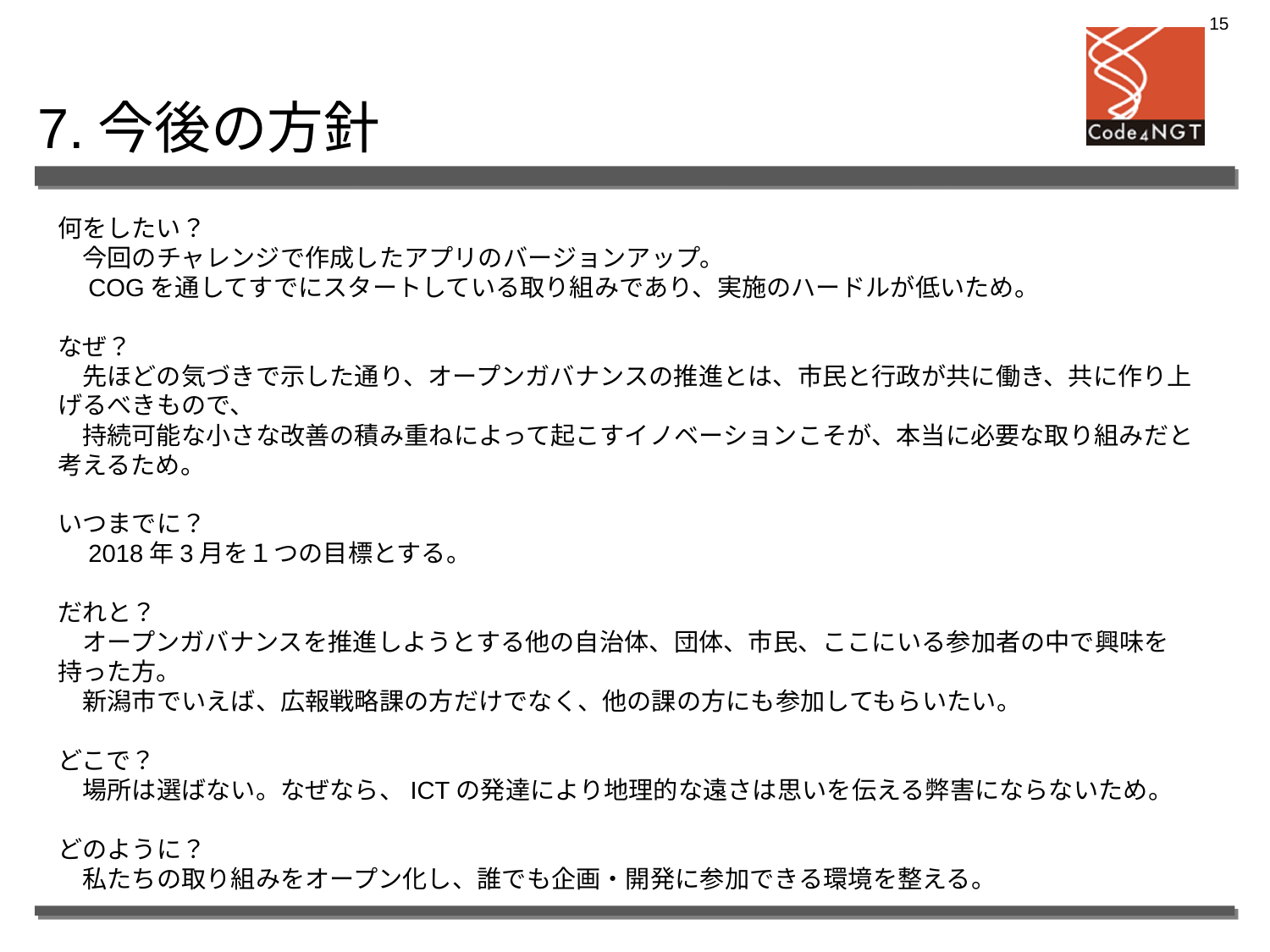

15
7.今後の方針
何をしたい？
　今回のチャレンジで作成したアプリのバージョンアップ。
　COGを通してすでにスタートしている取り組みであり、実施のハードルが低いため。

なぜ？
　先ほどの気づきで示した通り、オープンガバナンスの推進とは、市民と行政が共に働き、共に作り上げるべきもので、
　持続可能な小さな改善の積み重ねによって起こすイノベーションこそが、本当に必要な取り組みだと考えるため。

いつまでに？
　2018年3月を１つの目標とする。

だれと？
　オープンガバナンスを推進しようとする他の自治体、団体、市民、ここにいる参加者の中で興味を持った方。
　新潟市でいえば、広報戦略課の方だけでなく、他の課の方にも参加してもらいたい。

どこで？
　場所は選ばない。なぜなら、ICTの発達により地理的な遠さは思いを伝える弊害にならないため。

どのように？
　私たちの取り組みをオープン化し、誰でも企画・開発に参加できる環境を整える。